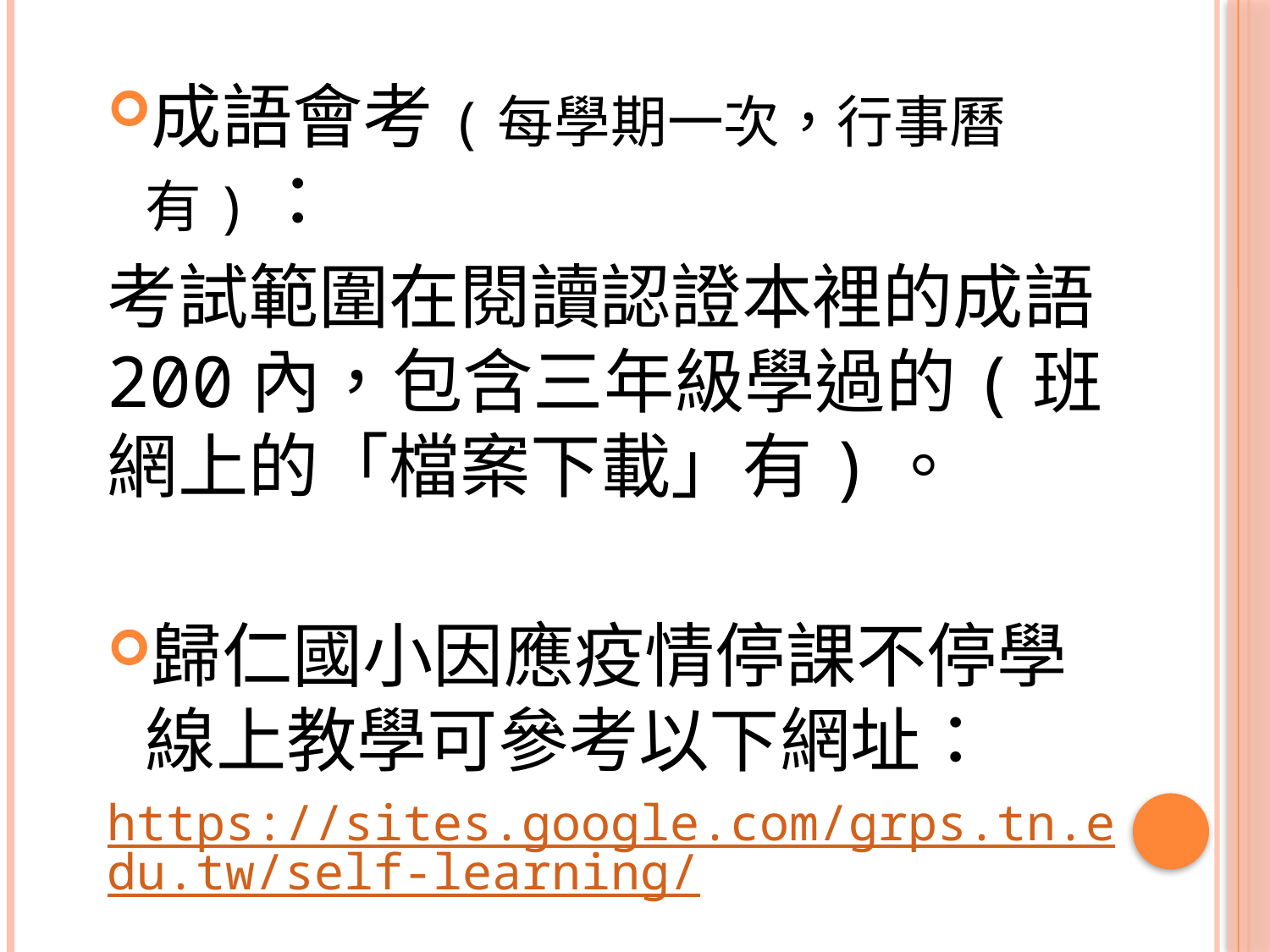

成語會考(每學期一次，行事曆有)：
考試範圍在閱讀認證本裡的成語200內，包含三年級學過的(班網上的「檔案下載」有)。

歸仁國小因應疫情停課不停學線上教學可參考以下網址：
https://sites.google.com/grps.tn.edu.tw/self-learning/